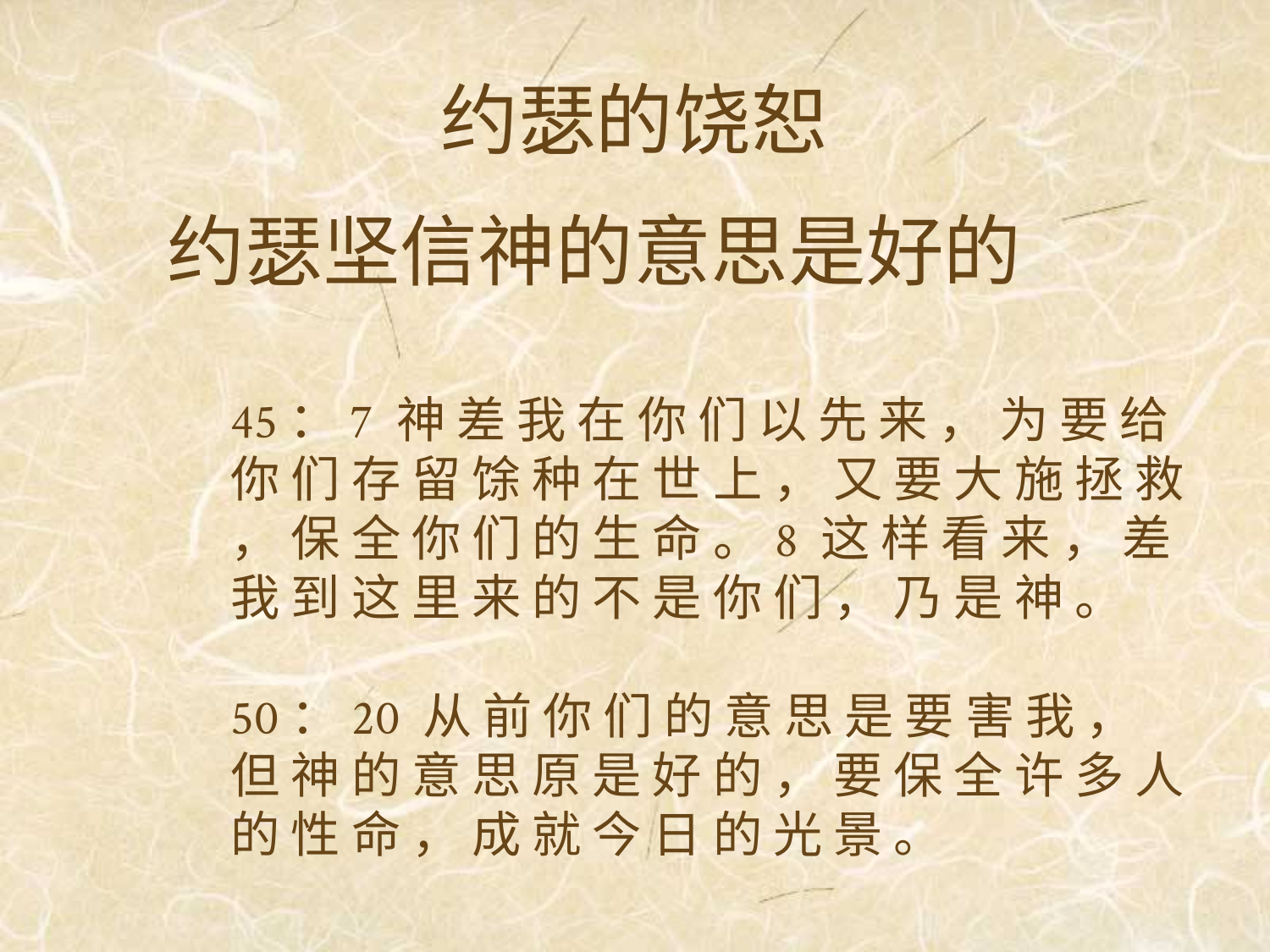

# 约瑟的饶恕
约瑟坚信神的意思是好的

45：7 神 差 我 在 你 们 以 先 来 ， 为 要 给 你 们 存 留 馀 种 在 世 上 ， 又 要 大 施 拯 救 ， 保 全 你 们 的 生 命 。8 这 样 看 来 ， 差 我 到 这 里 来 的 不 是 你 们 ， 乃 是 神 。

50：20 从 前 你 们 的 意 思 是 要 害 我 ， 但 神 的 意 思 原 是 好 的 ， 要 保 全 许 多 人 的 性 命 ， 成 就 今 日 的 光 景 。